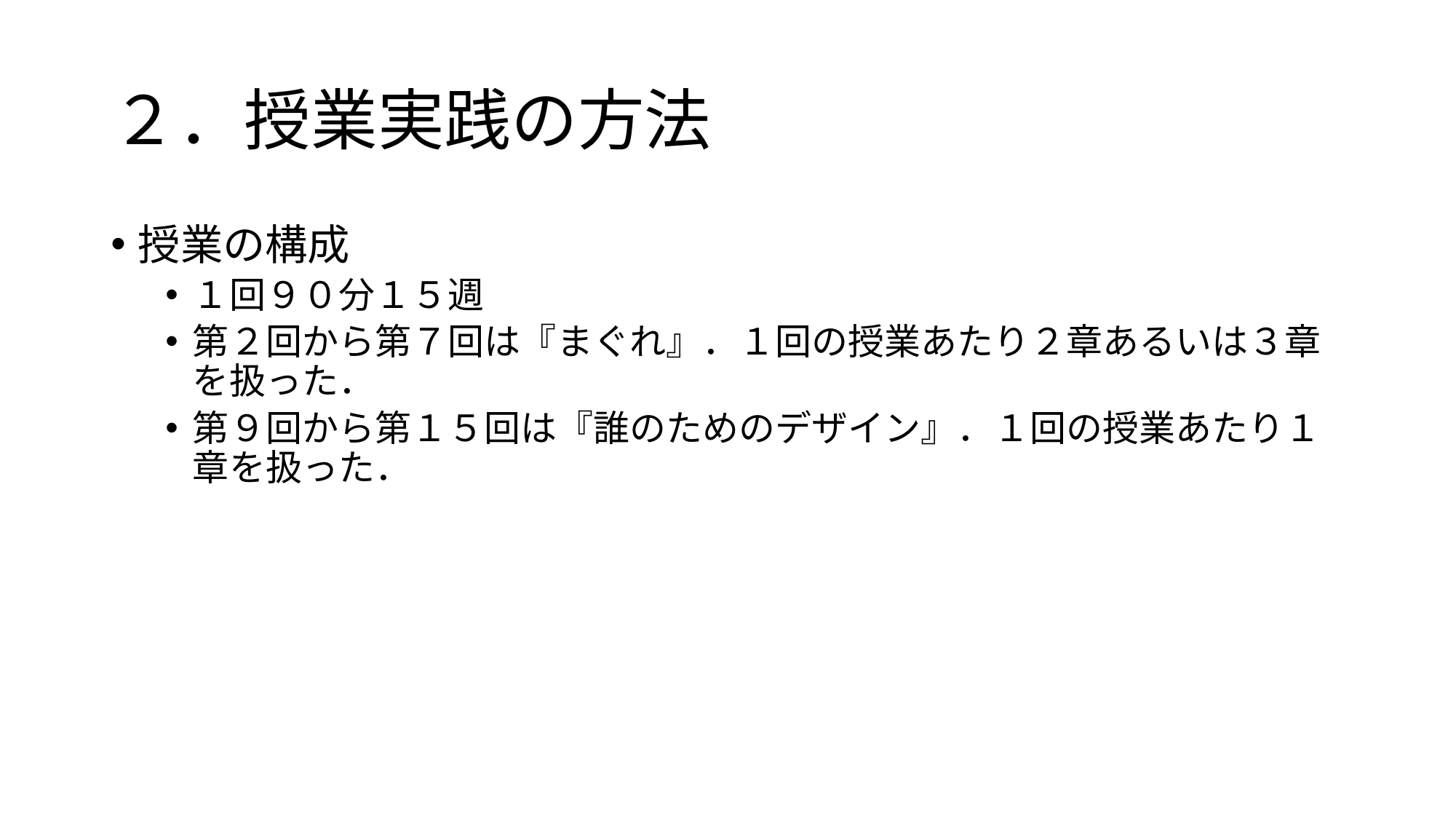

# ２．授業実践の方法
授業の構成
１回９０分１５週
第２回から第７回は『まぐれ』．１回の授業あたり２章あるいは３章を扱った．
第９回から第１５回は『誰のためのデザイン』．１回の授業あたり１章を扱った．